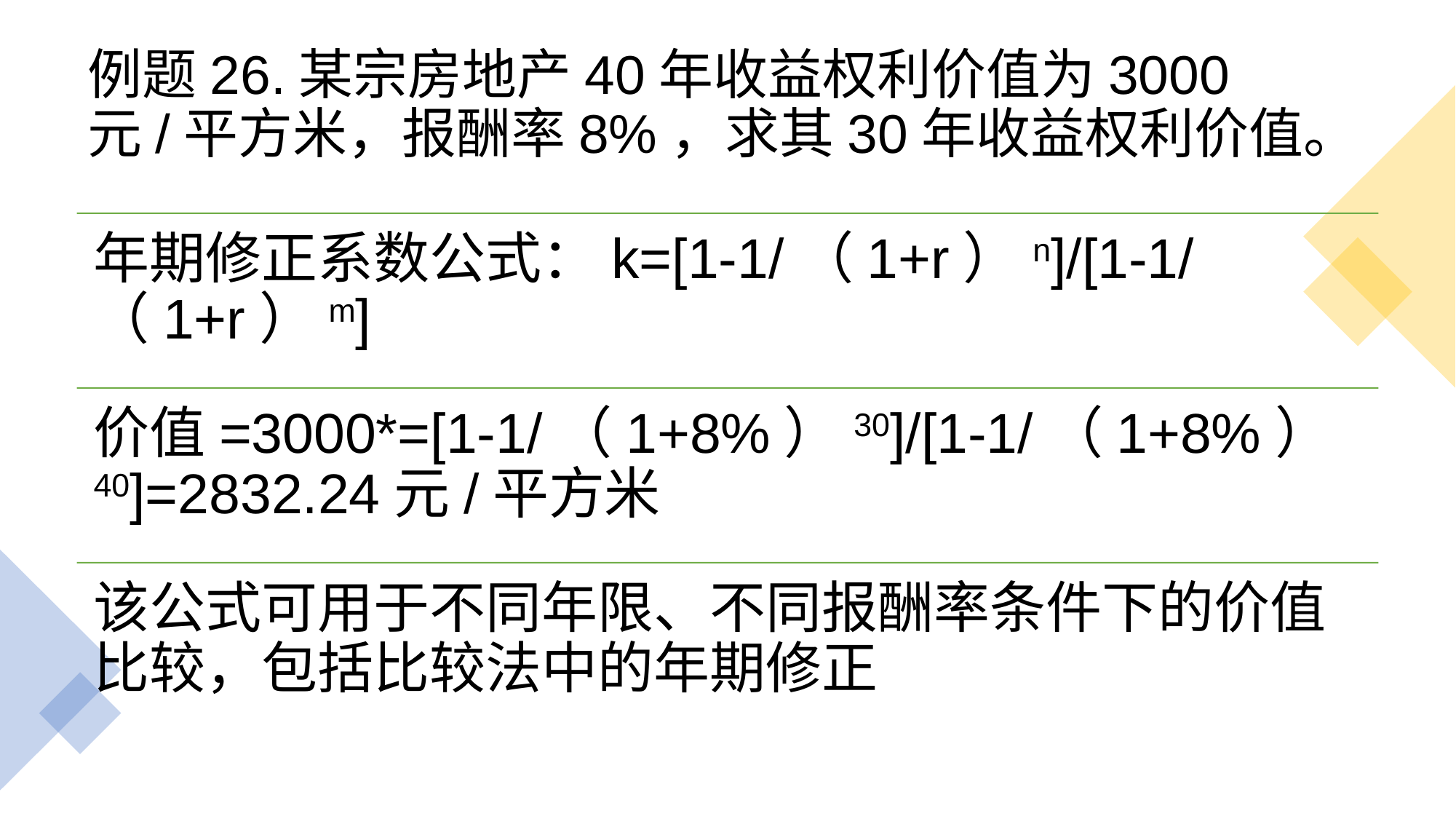

# 例题26.某宗房地产40年收益权利价值为3000元/平方米，报酬率8%，求其30年收益权利价值。

年期修正系数公式：k=[1-1/（1+r）n]/[1-1/（1+r）m]
价值=3000*=[1-1/（1+8%）30]/[1-1/（1+8%）40]=2832.24元/平方米
该公式可用于不同年限、不同报酬率条件下的价值比较，包括比较法中的年期修正